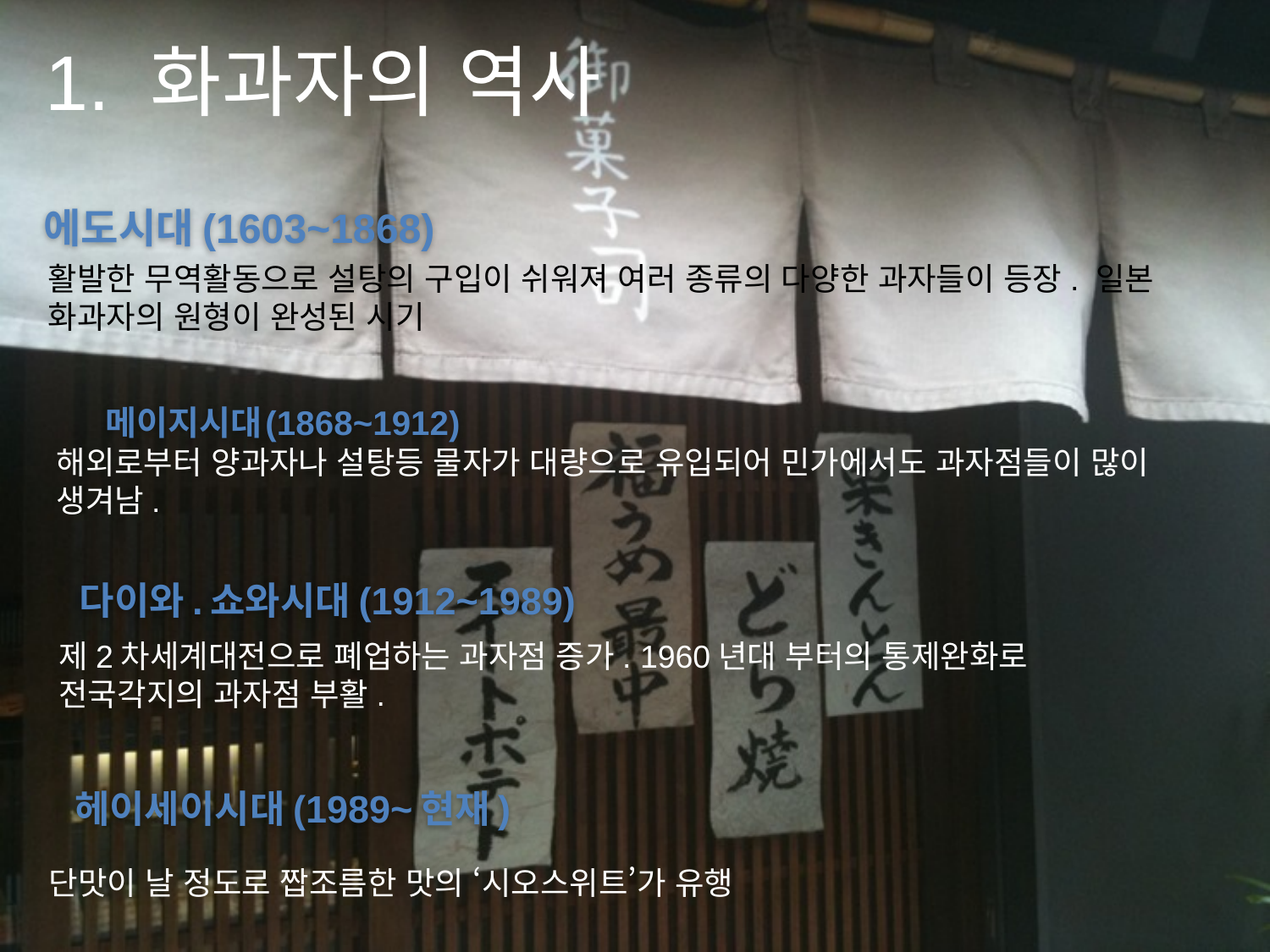

# 1. 화과자의 역사

  에도시대(1603~1868)

활발한 무역활동으로 설탕의 구입이 쉬워져 여러 종류의 다양한 과자들이 등장. 일본 화과자의 원형이 완성된 시기

메이지시대(1868~1912)

해외로부터 양과자나 설탕등 물자가 대량으로 유입되어 민가에서도 과자점들이 많이 생겨남.

다이와.쇼와시대(1912~1989)

제2차세계대전으로 폐업하는 과자점 증가. 1960년대 부터의 통제완화로 전국각지의 과자점 부활.

헤이세이시대(1989~현재)

단맛이 날 정도로 짭조름한 맛의 ‘시오스위트’가 유행